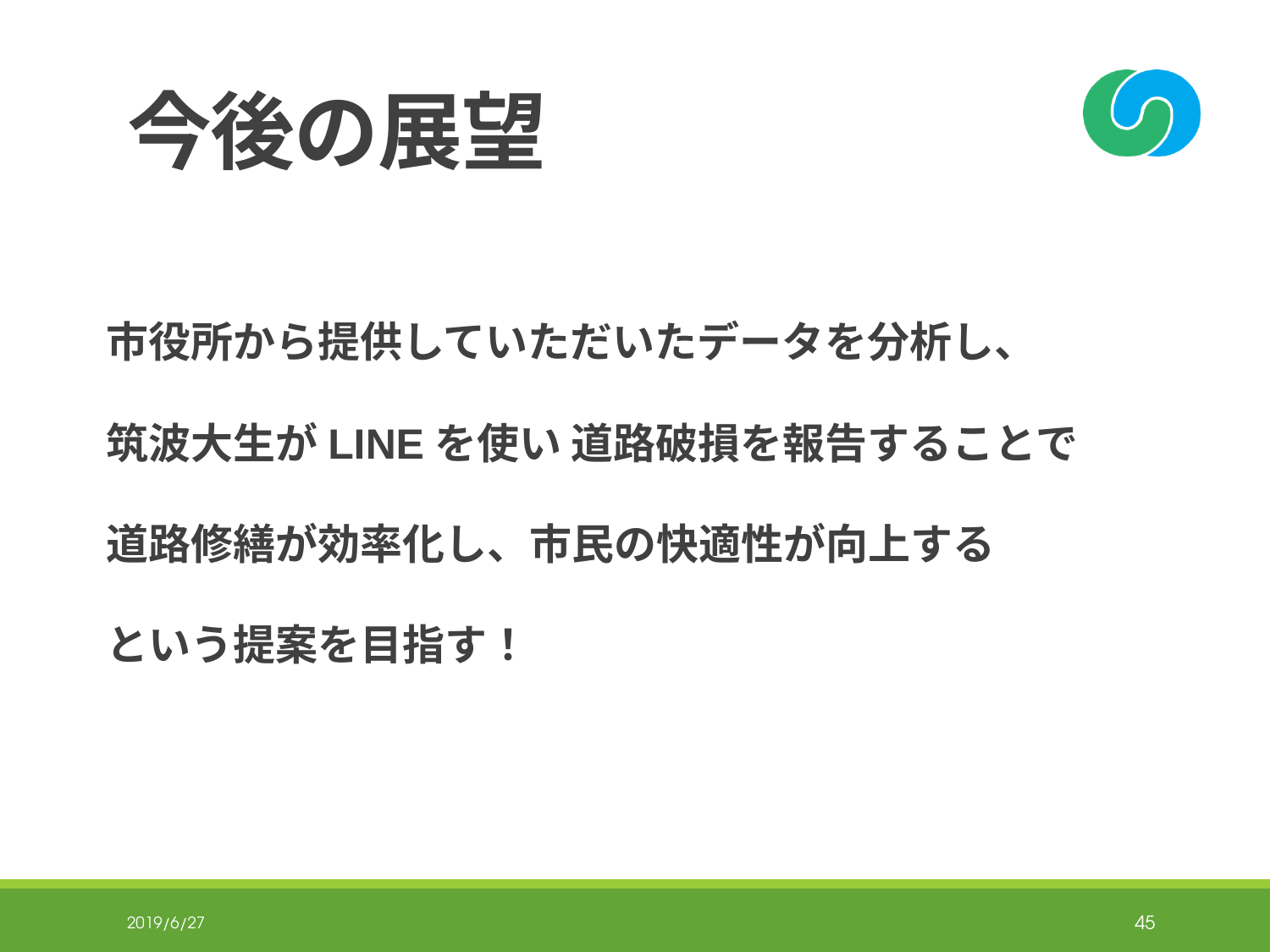

# 今後の展望
市役所から提供していただいたデータを分析し、
筑波大生がLINEを使い 道路破損を報告することで
道路修繕が効率化し、市民の快適性が向上する
という提案を目指す！

2019/6/27
45